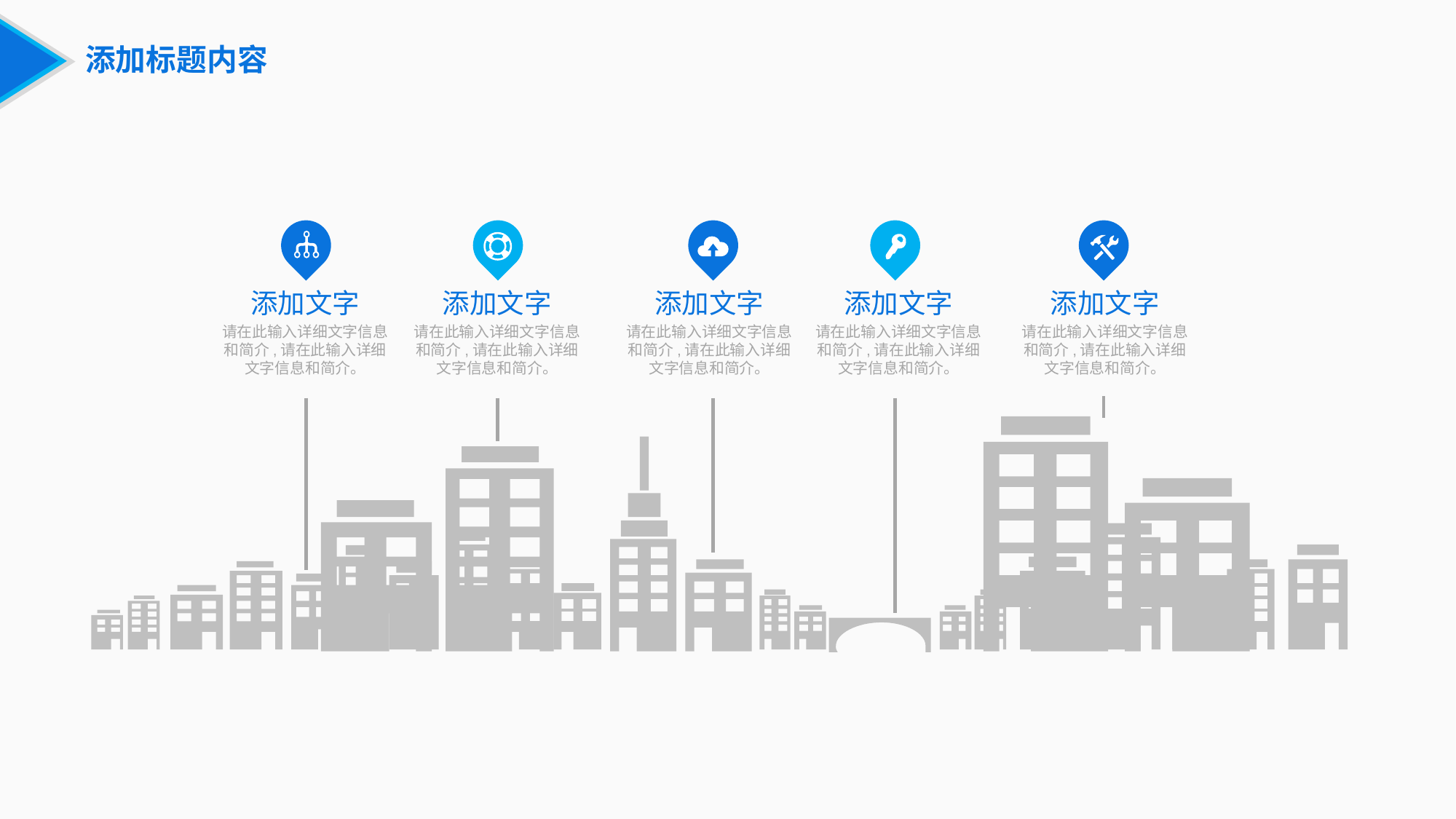

添加标题内容

添加文字
请在此输入详细文字信息和简介,请在此输入详细文字信息和简介。
添加文字
请在此输入详细文字信息和简介,请在此输入详细文字信息和简介。
添加文字
请在此输入详细文字信息和简介,请在此输入详细文字信息和简介。
添加文字
请在此输入详细文字信息和简介,请在此输入详细文字信息和简介。
添加文字
请在此输入详细文字信息和简介,请在此输入详细文字信息和简介。